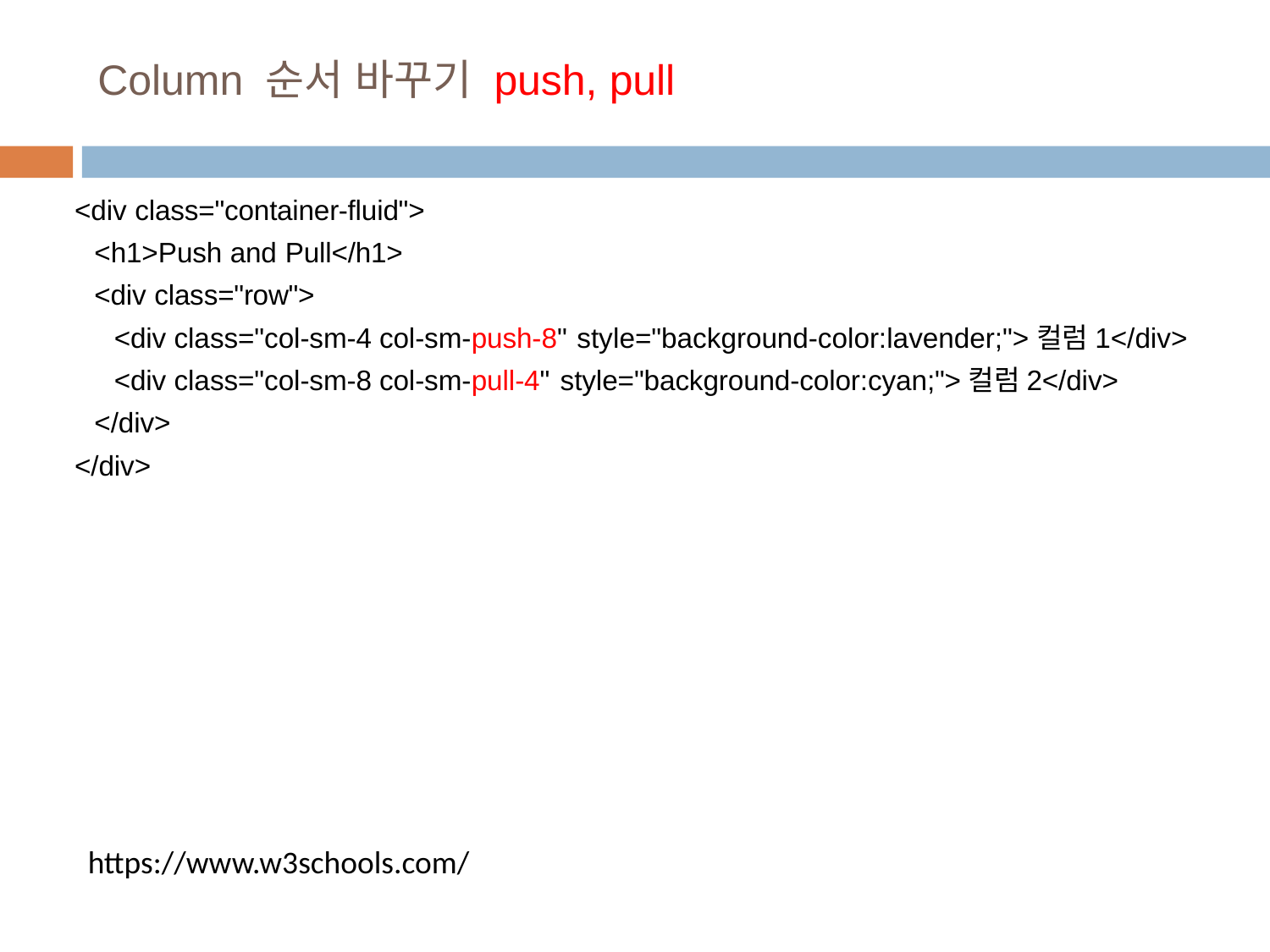

# Column 순서 바꾸기 push, pull
<div class="container-fluid">
<h1>Push and Pull</h1>
<div class="row">
<div class="col-sm-4 col-sm-push-8" style="background-color:lavender;">컬럼1</div>
<div class="col-sm-8 col-sm-pull-4" style="background-color:cyan;">컬럼2</div>
</div>
</div>
https://www.w3schools.com/